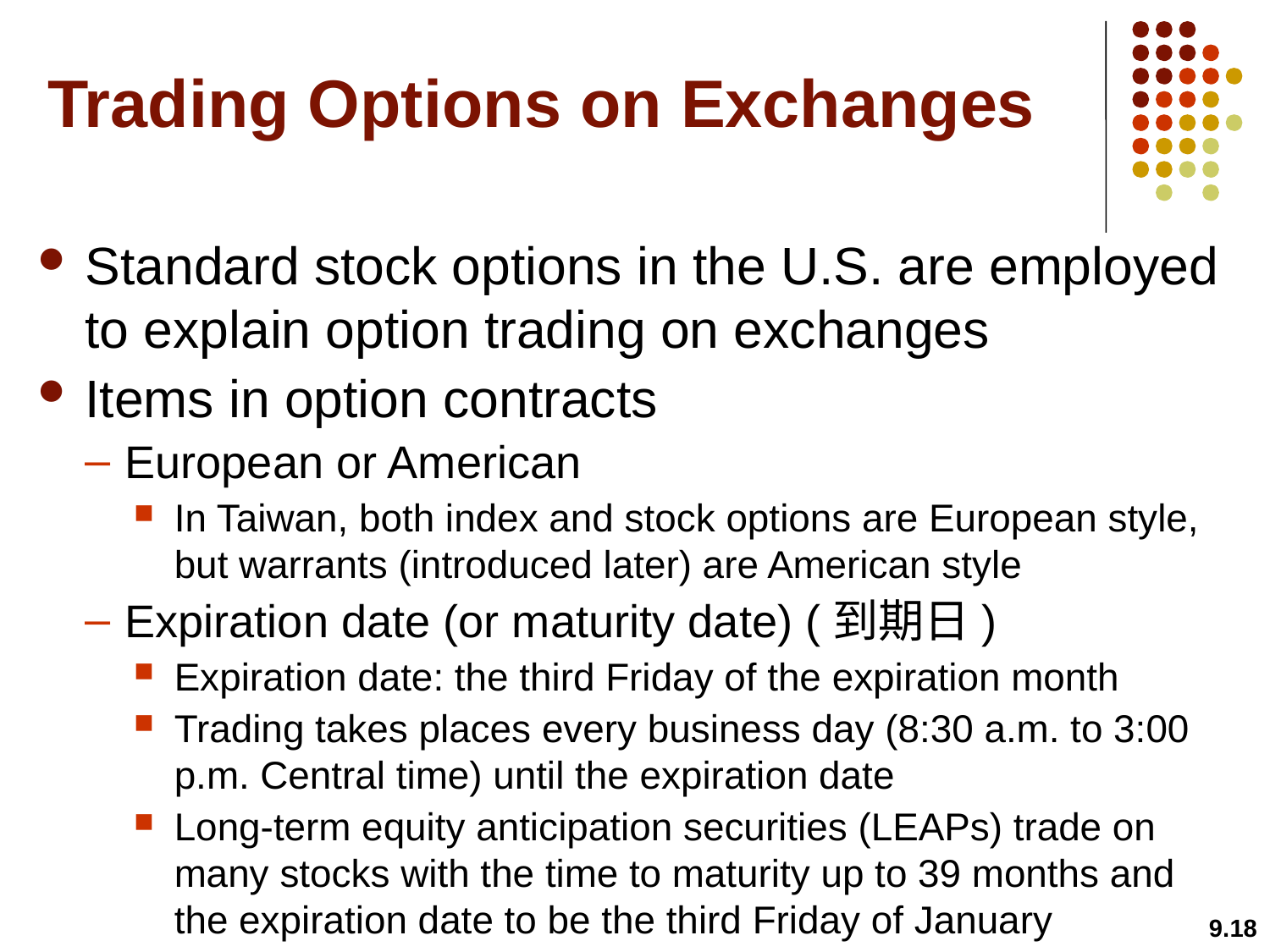

# Trading Options on Exchanges
Standard stock options in the U.S. are employed to explain option trading on exchanges
Items in option contracts
European or American
In Taiwan, both index and stock options are European style, but warrants (introduced later) are American style
Expiration date (or maturity date) (到期日)
Expiration date: the third Friday of the expiration month
Trading takes places every business day (8:30 a.m. to 3:00 p.m. Central time) until the expiration date
Long-term equity anticipation securities (LEAPs) trade on many stocks with the time to maturity up to 39 months and the expiration date to be the third Friday of January
9.18